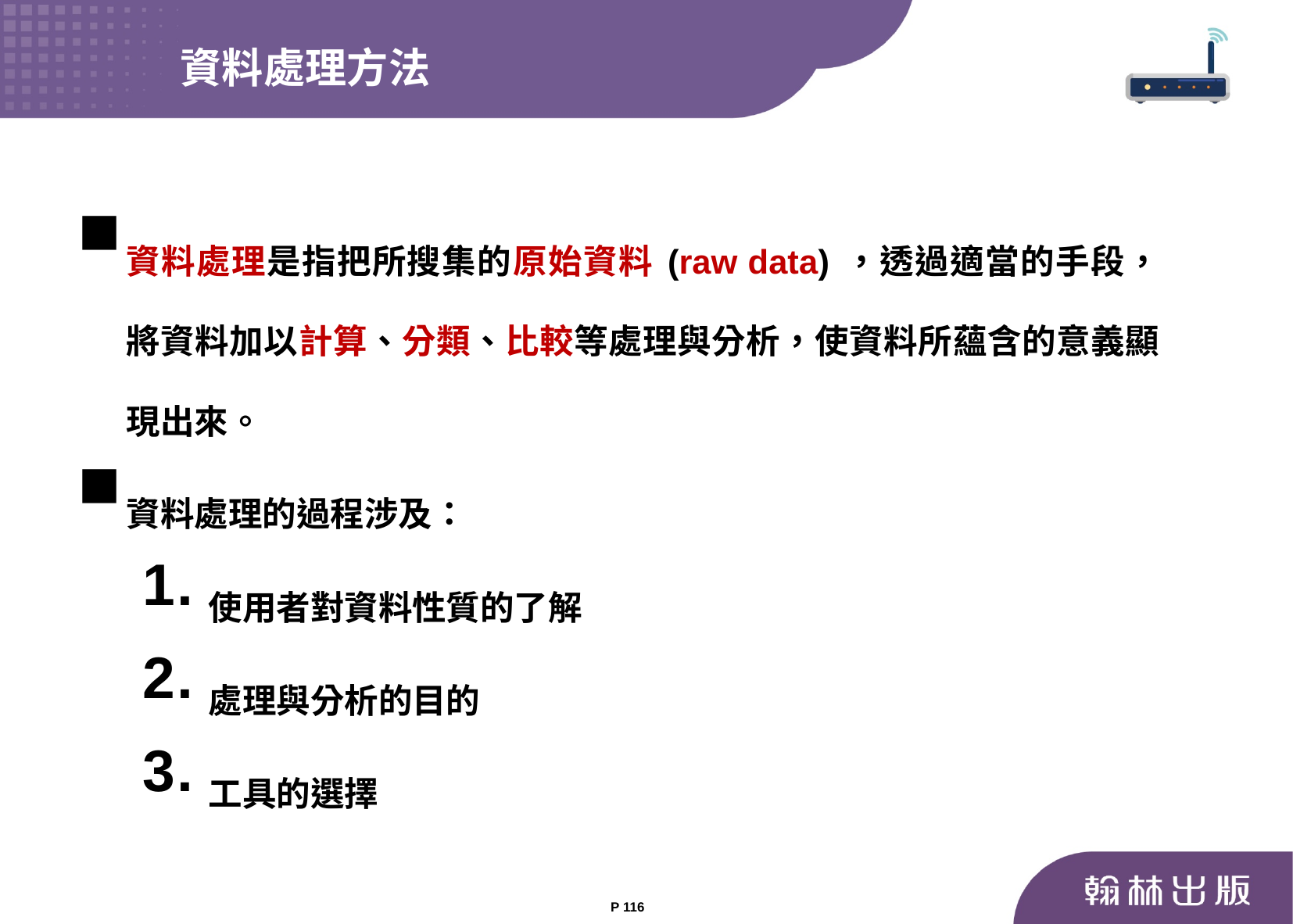

資料處理方法
資料處理是指把所搜集的原始資料(raw data)，透過適當的手段，將資料加以計算、分類、比較等處理與分析，使資料所蘊含的意義顯現出來。
資料處理的過程涉及：
使用者對資料性質的了解
處理與分析的目的
工具的選擇
P 116